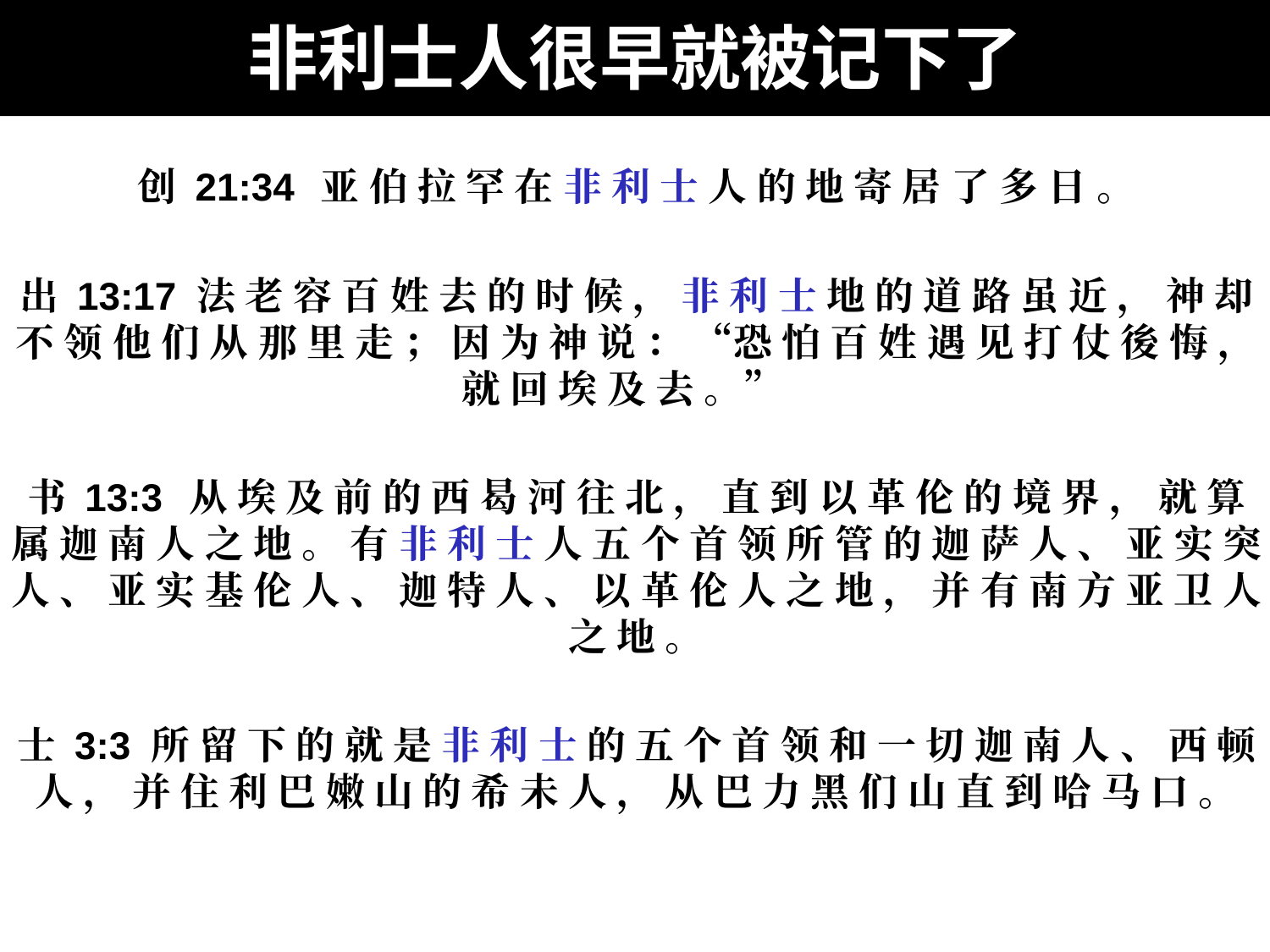

# 非利士人很早就被记下了
创 21:34  亚 伯 拉 罕 在 非 利 士 人 的 地 寄 居 了 多 日 。

出 13:17 法 老 容 百 姓 去 的 时 候 ， 非 利 士 地 的 道 路 虽 近 ， 神 却 不 领 他 们 从 那 里 走 ； 因 为 神 说 ： “恐 怕 百 姓 遇 见 打 仗 後 悔 ， 就 回 埃 及 去 。”

书 13:3  从 埃 及 前 的 西 曷 河 往 北 ， 直 到 以 革 伦 的 境 界 ， 就 算 属 迦 南 人 之 地 。 有 非 利 士 人 五 个 首 领 所 管 的 迦 萨 人 、 亚 实 突 人 、 亚 实 基 伦 人 、 迦 特 人 、 以 革 伦 人 之 地 ， 并 有 南 方 亚 卫 人 之 地 。

士 3:3 所 留 下 的 就 是 非 利 士 的 五 个 首 领 和 一 切 迦 南 人 、 西 顿 人 ， 并 住 利 巴 嫩 山 的 希 未 人 ， 从 巴 力 黑 们 山 直 到 哈 马 口 。